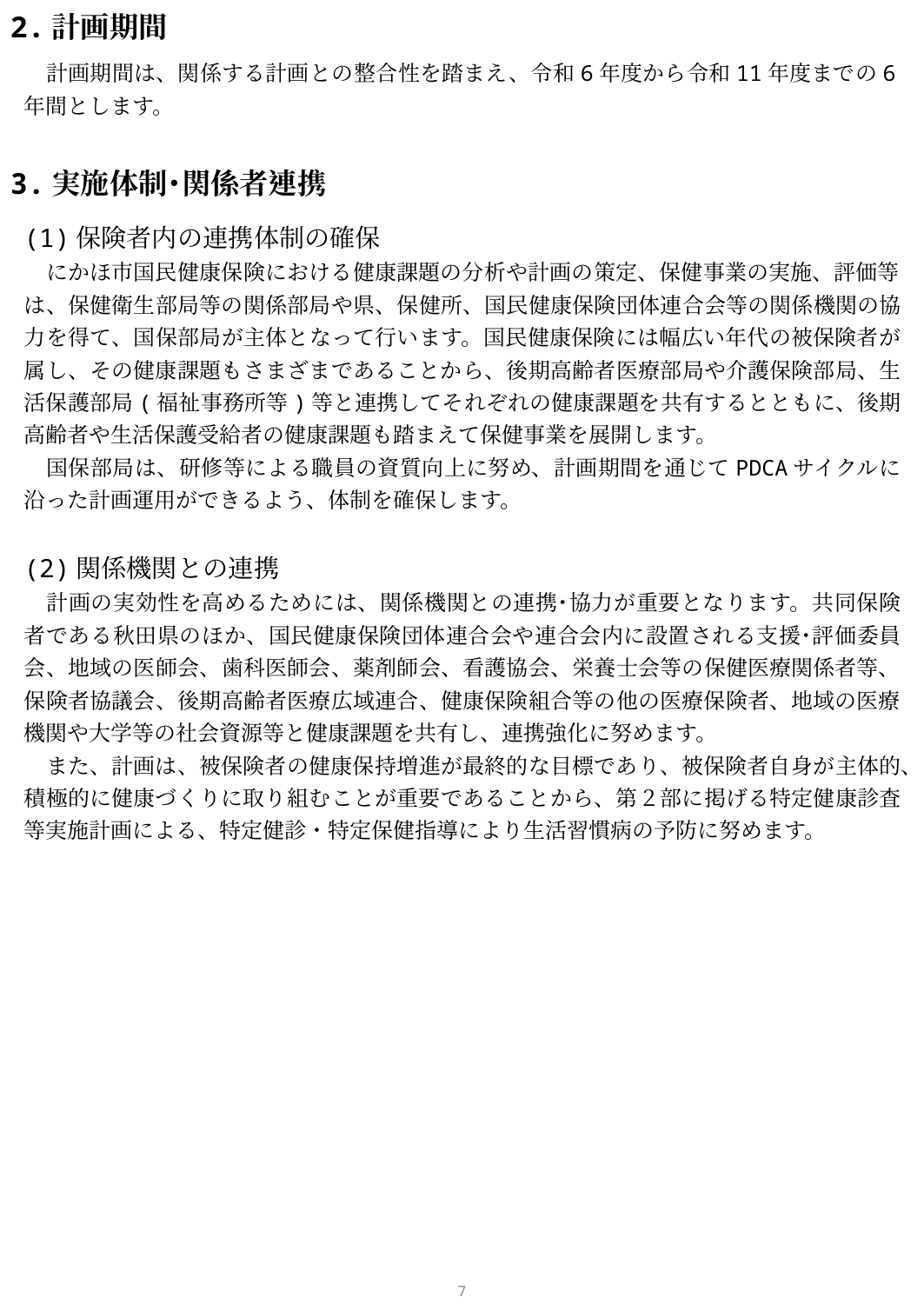

2.計画期間
　計画期間は、関係する計画との整合性を踏まえ、令和6年度から令和11年度までの6年間とします。
3.実施体制･関係者連携
(1)保険者内の連携体制の確保
　にかほ市国民健康保険における健康課題の分析や計画の策定、保健事業の実施、評価等は、保健衛生部局等の関係部局や県、保健所、国民健康保険団体連合会等の関係機関の協力を得て、国保部局が主体となって行います。国民健康保険には幅広い年代の被保険者が属し、その健康課題もさまざまであることから、後期高齢者医療部局や介護保険部局、生活保護部局(福祉事務所等)等と連携してそれぞれの健康課題を共有するとともに、後期高齢者や生活保護受給者の健康課題も踏まえて保健事業を展開します。
　国保部局は、研修等による職員の資質向上に努め、計画期間を通じてPDCAサイクルに沿った計画運用ができるよう、体制を確保します。

(2)関係機関との連携
　計画の実効性を高めるためには、関係機関との連携･協力が重要となります。共同保険者である秋田県のほか、国民健康保険団体連合会や連合会内に設置される支援･評価委員会、地域の医師会、歯科医師会、薬剤師会、看護協会、栄養士会等の保健医療関係者等、保険者協議会、後期高齢者医療広域連合、健康保険組合等の他の医療保険者、地域の医療機関や大学等の社会資源等と健康課題を共有し、連携強化に努めます。
　また、計画は、被保険者の健康保持増進が最終的な目標であり、被保険者自身が主体的、積極的に健康づくりに取り組むことが重要であることから、第２部に掲げる特定健康診査等実施計画による、特定健診・特定保健指導により生活習慣病の予防に努めます。
7